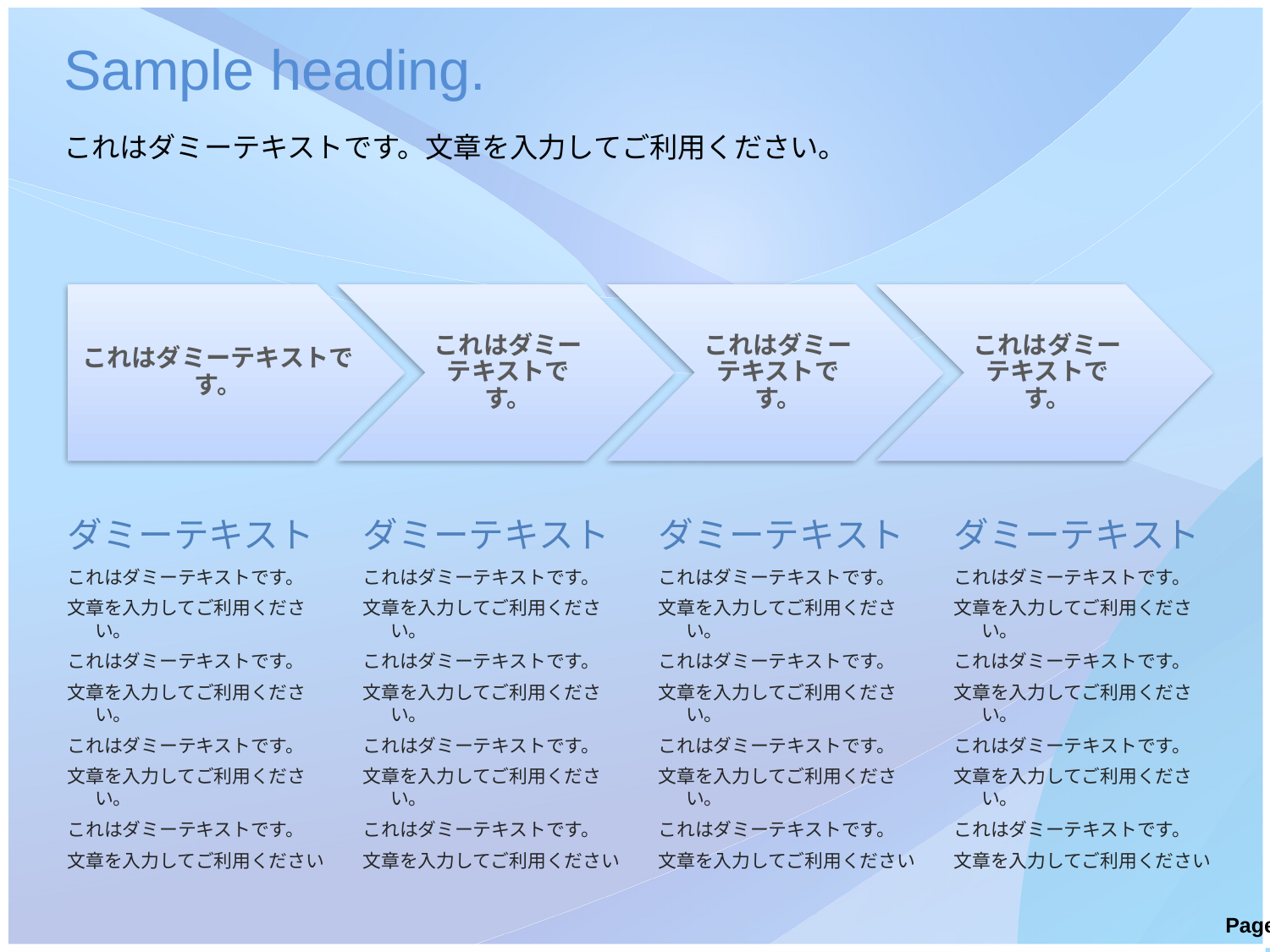

Sample heading.
これはダミーテキストです。文章を入力してご利用ください。
これはダミーテキストです。
これはダミーテキストです。
これはダミーテキストです。
これはダミーテキストです。
ダミーテキスト
ダミーテキスト
ダミーテキスト
ダミーテキスト
これはダミーテキストです。
文章を入力してご利用ください。
これはダミーテキストです。
文章を入力してご利用ください。
これはダミーテキストです。
文章を入力してご利用ください。
これはダミーテキストです。
文章を入力してご利用ください
これはダミーテキストです。
文章を入力してご利用ください。
これはダミーテキストです。
文章を入力してご利用ください。
これはダミーテキストです。
文章を入力してご利用ください。
これはダミーテキストです。
文章を入力してご利用ください
これはダミーテキストです。
文章を入力してご利用ください。
これはダミーテキストです。
文章を入力してご利用ください。
これはダミーテキストです。
文章を入力してご利用ください。
これはダミーテキストです。
文章を入力してご利用ください
これはダミーテキストです。
文章を入力してご利用ください。
これはダミーテキストです。
文章を入力してご利用ください。
これはダミーテキストです。
文章を入力してご利用ください。
これはダミーテキストです。
文章を入力してご利用ください